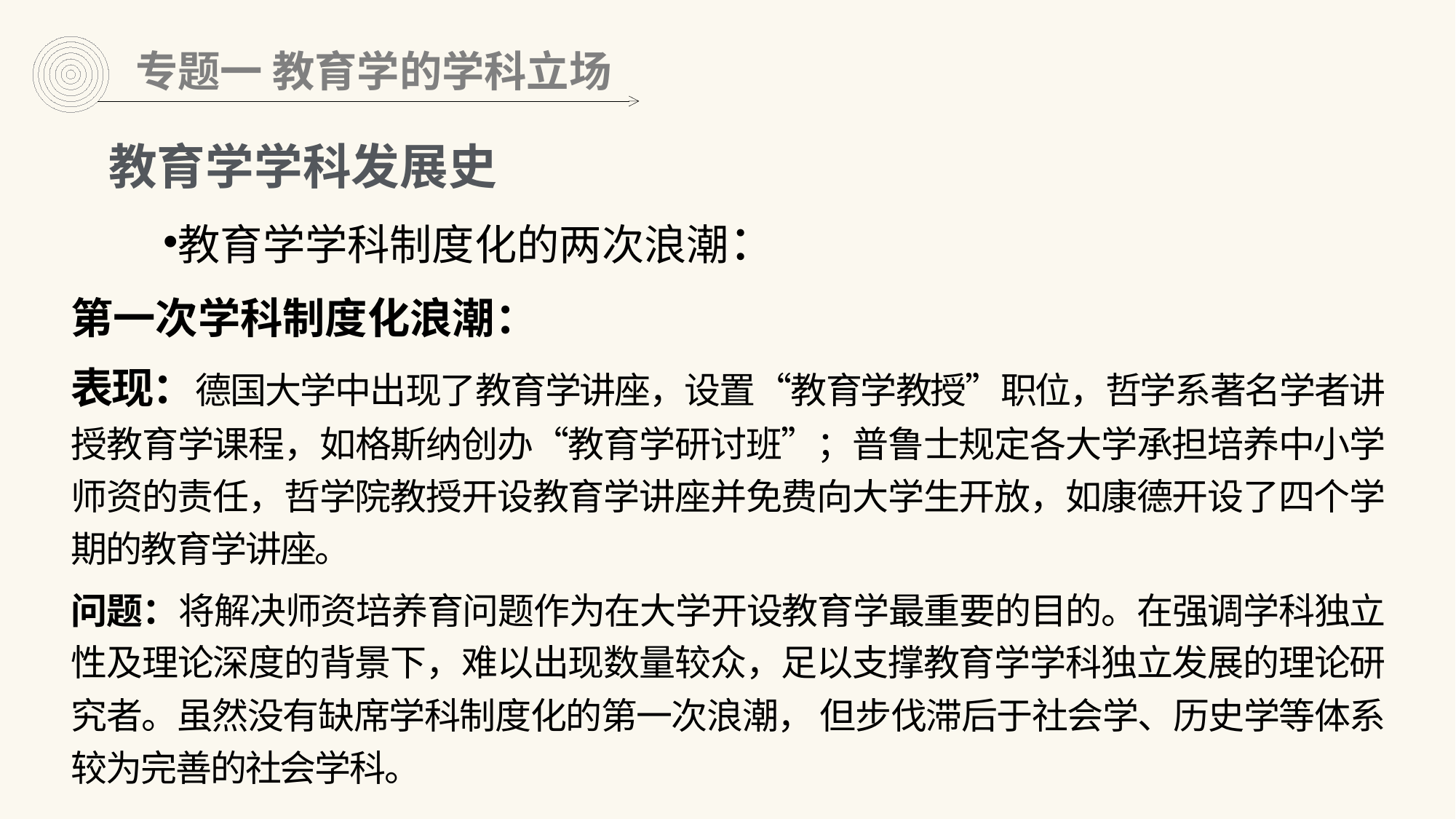

专题一 教育学的学科立场
教育学学科发展史
教育学学科制度化的两次浪潮：
第一次学科制度化浪潮：
表现：德国大学中出现了教育学讲座，设置“教育学教授”职位，哲学系著名学者讲授教育学课程，如格斯纳创办“教育学研讨班”；普鲁士规定各大学承担培养中小学师资的责任，哲学院教授开设教育学讲座并免费向大学生开放，如康德开设了四个学期的教育学讲座。
问题：将解决师资培养育问题作为在大学开设教育学最重要的目的。在强调学科独立性及理论深度的背景下，难以出现数量较众，足以支撑教育学学科独立发展的理论研究者。虽然没有缺席学科制度化的第一次浪潮， 但步伐滞后于社会学、历史学等体系较为完善的社会学科。